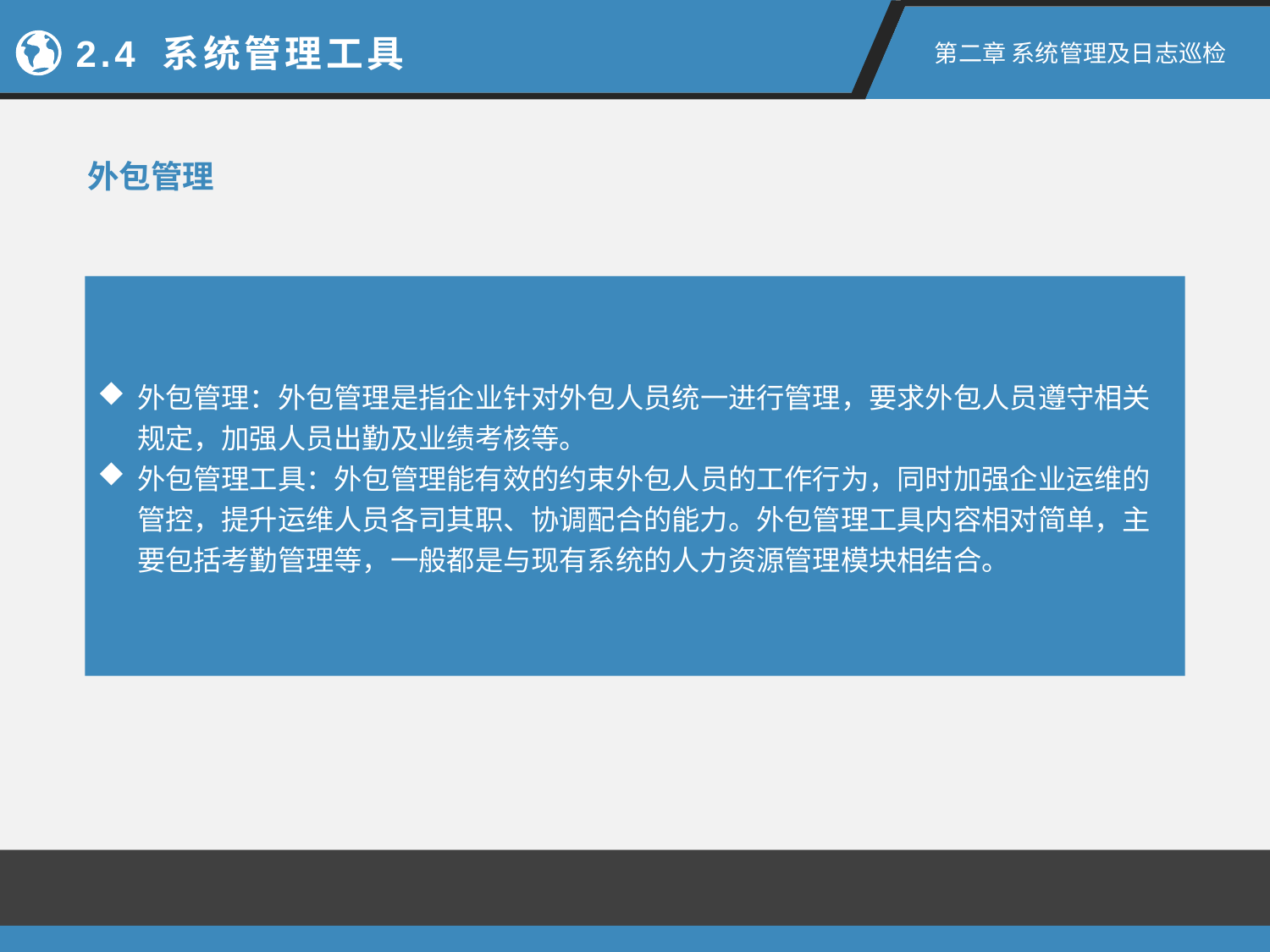

2.4 系统管理工具

第二章 系统管理及日志巡检
外包管理
外包管理：外包管理是指企业针对外包人员统一进行管理，要求外包人员遵守相关规定，加强人员出勤及业绩考核等。
外包管理工具：外包管理能有效的约束外包人员的工作行为，同时加强企业运维的管控，提升运维人员各司其职、协调配合的能力。外包管理工具内容相对简单，主要包括考勤管理等，一般都是与现有系统的人力资源管理模块相结合。